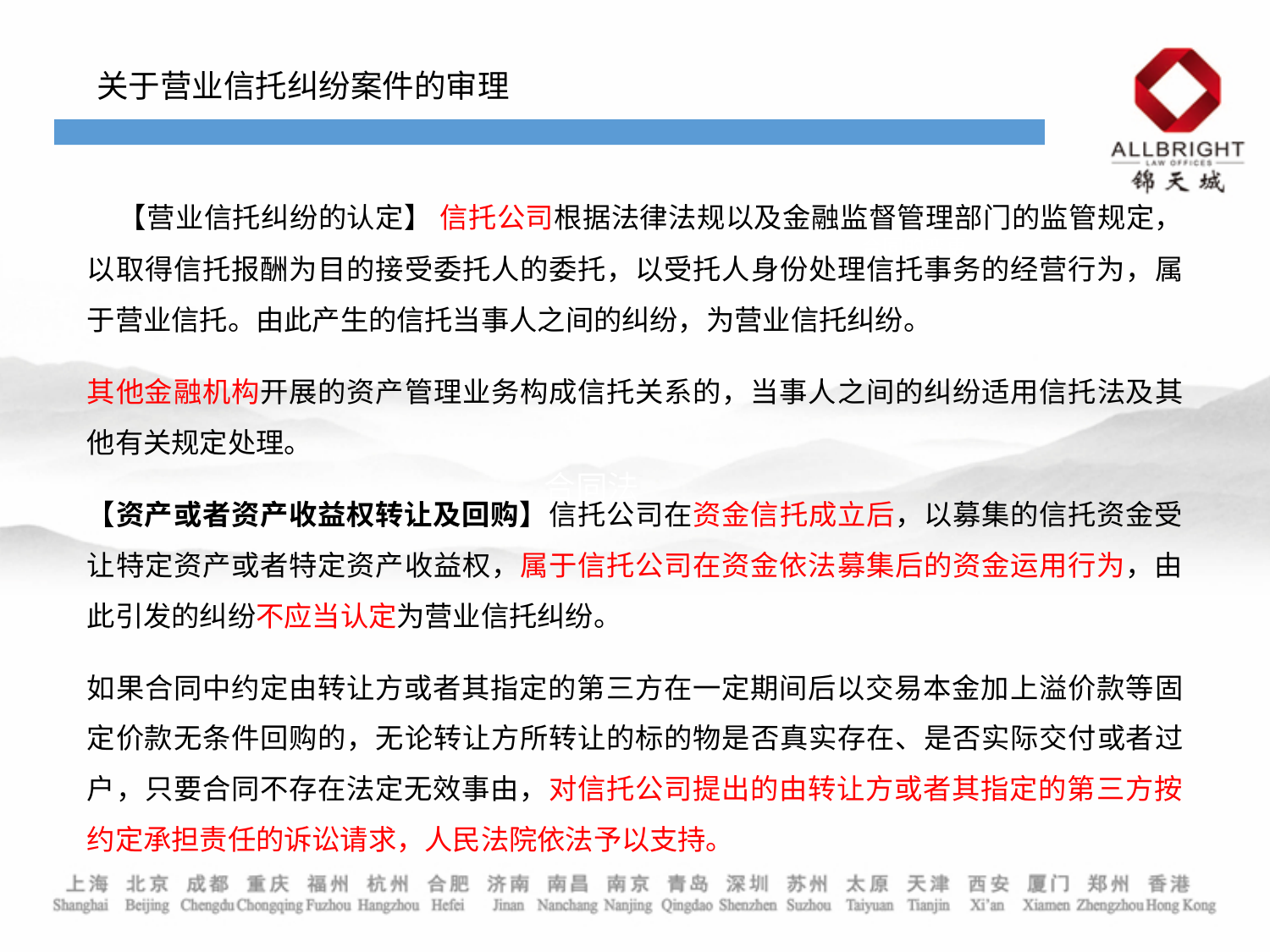

关于营业信托纠纷案件的审理

   【营业信托纠纷的认定】 信托公司根据法律法规以及金融监督管理部门的监管规定，以取得信托报酬为目的接受委托人的委托，以受托人身份处理信托事务的经营行为，属于营业信托。由此产生的信托当事人之间的纠纷，为营业信托纠纷。
其他金融机构开展的资产管理业务构成信托关系的，当事人之间的纠纷适用信托法及其他有关规定处理。
【资产或者资产收益权转让及回购】信托公司在资金信托成立后，以募集的信托资金受让特定资产或者特定资产收益权，属于信托公司在资金依法募集后的资金运用行为，由此引发的纠纷不应当认定为营业信托纠纷。
如果合同中约定由转让方或者其指定的第三方在一定期间后以交易本金加上溢价款等固定价款无条件回购的，无论转让方所转让的标的物是否真实存在、是否实际交付或者过户，只要合同不存在法定无效事由，对信托公司提出的由转让方或者其指定的第三方按约定承担责任的诉讼请求，人民法院依法予以支持。

合同的变更
合同法